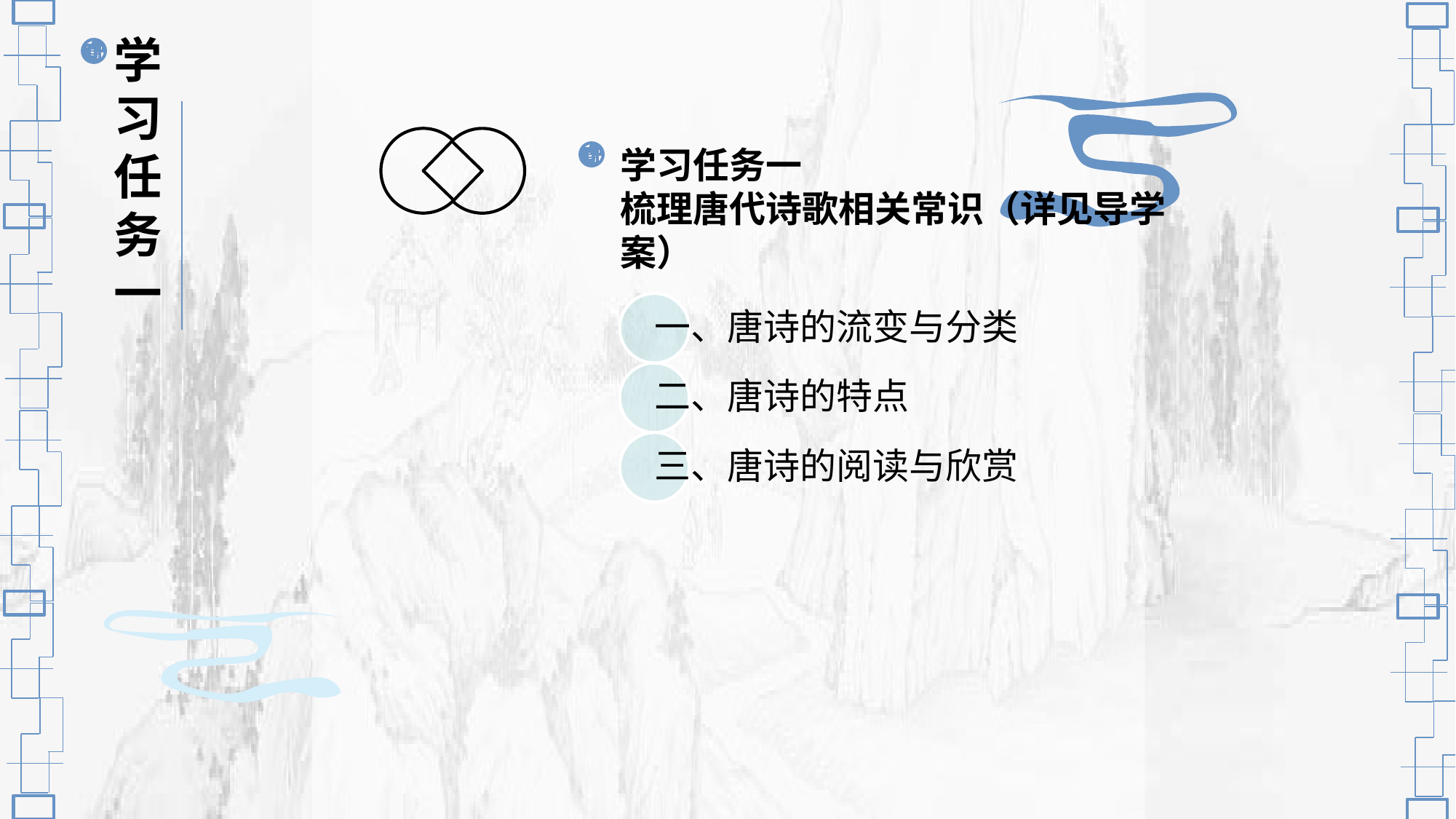

学习任务一

学习任务一
梳理唐代诗歌相关常识（详见导学案）

一、唐诗的流变与分类
二、唐诗的特点
三、唐诗的阅读与欣赏

PPT模板 http://www.1ppt.com/moban/